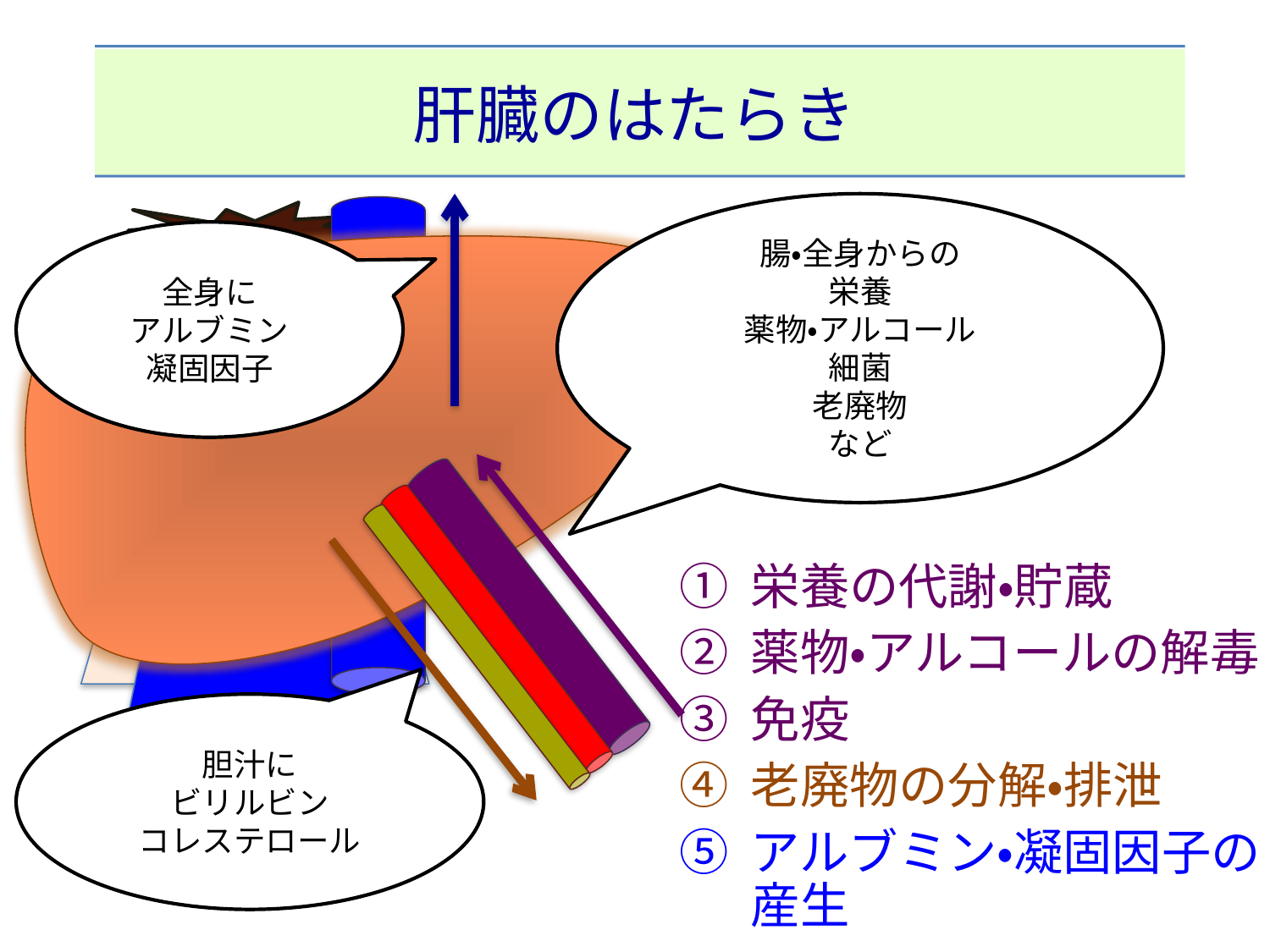

肝臓のはたらき

腸・全身からの
栄養
薬物・アルコール
細菌
老廃物
など

全身に
アルブミン
凝固因子

栄養の代謝・貯蔵
薬物・アルコールの解毒
免疫
老廃物の分解・排泄
アルブミン・凝固因子の産生
胆汁に
ビリルビン
コレステロール